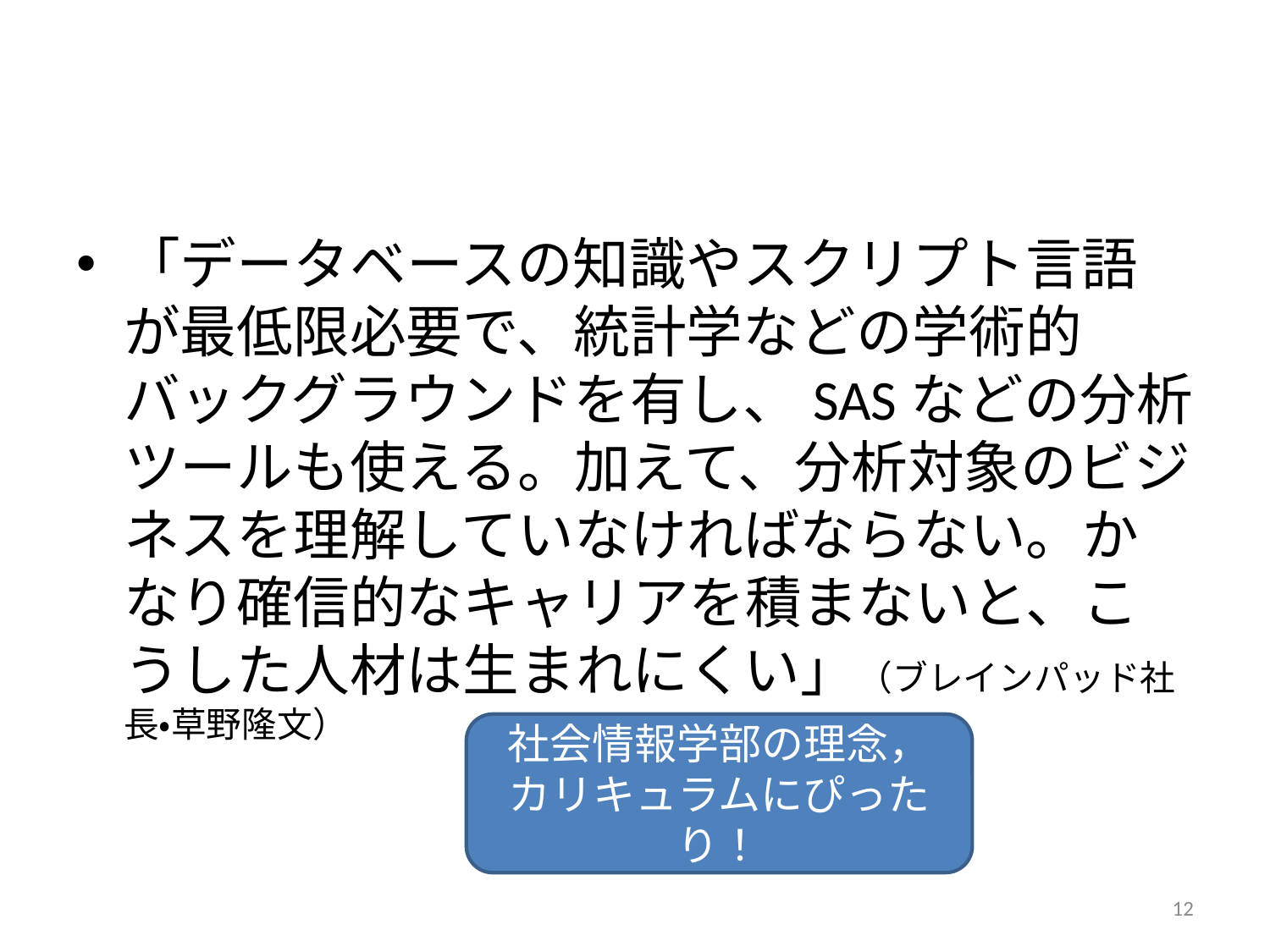

#
「データベースの知識やスクリプト言語が最低限必要で、統計学などの学術的バックグラウンドを有し、SASなどの分析ツールも使える。加えて、分析対象のビジネスを理解していなければならない。かなり確信的なキャリアを積まないと、こうした人材は生まれにくい」（ブレインパッド社長・草野隆文）
社会情報学部の理念，
カリキュラムにぴったり！
12